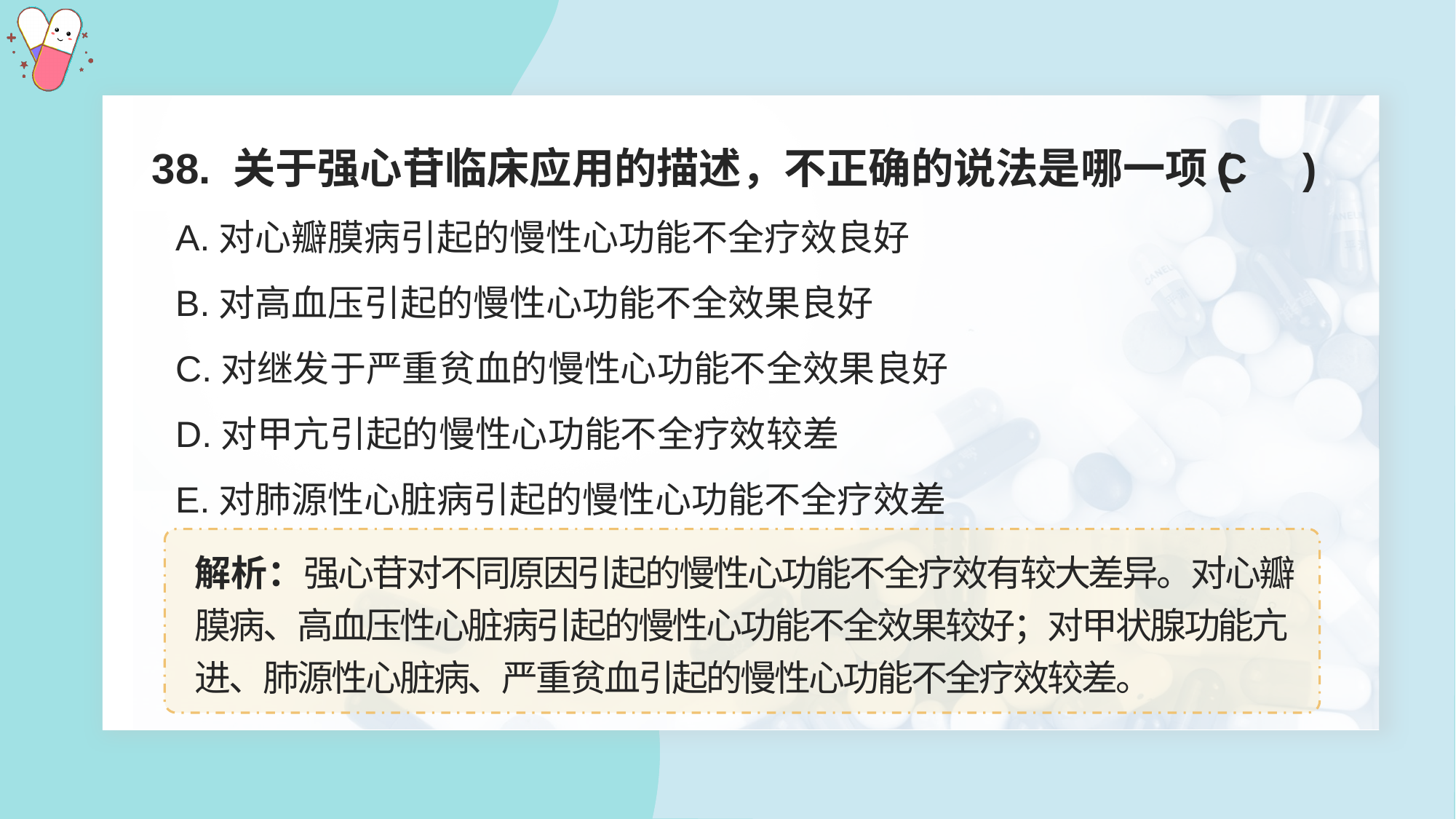

38. 关于强心苷临床应用的描述，不正确的说法是哪一项(      )
C
A.对心瓣膜病引起的慢性心功能不全疗效良好
B.对高血压引起的慢性心功能不全效果良好
C.对继发于严重贫血的慢性心功能不全效果良好
D.对甲亢引起的慢性心功能不全疗效较差
E.对肺源性心脏病引起的慢性心功能不全疗效差

解析：强心苷对不同原因引起的慢性心功能不全疗效有较大差异。对心瓣膜病、高血压性心脏病引起的慢性心功能不全效果较好；对甲状腺功能亢进、肺源性心脏病、严重贫血引起的慢性心功能不全疗效较差。